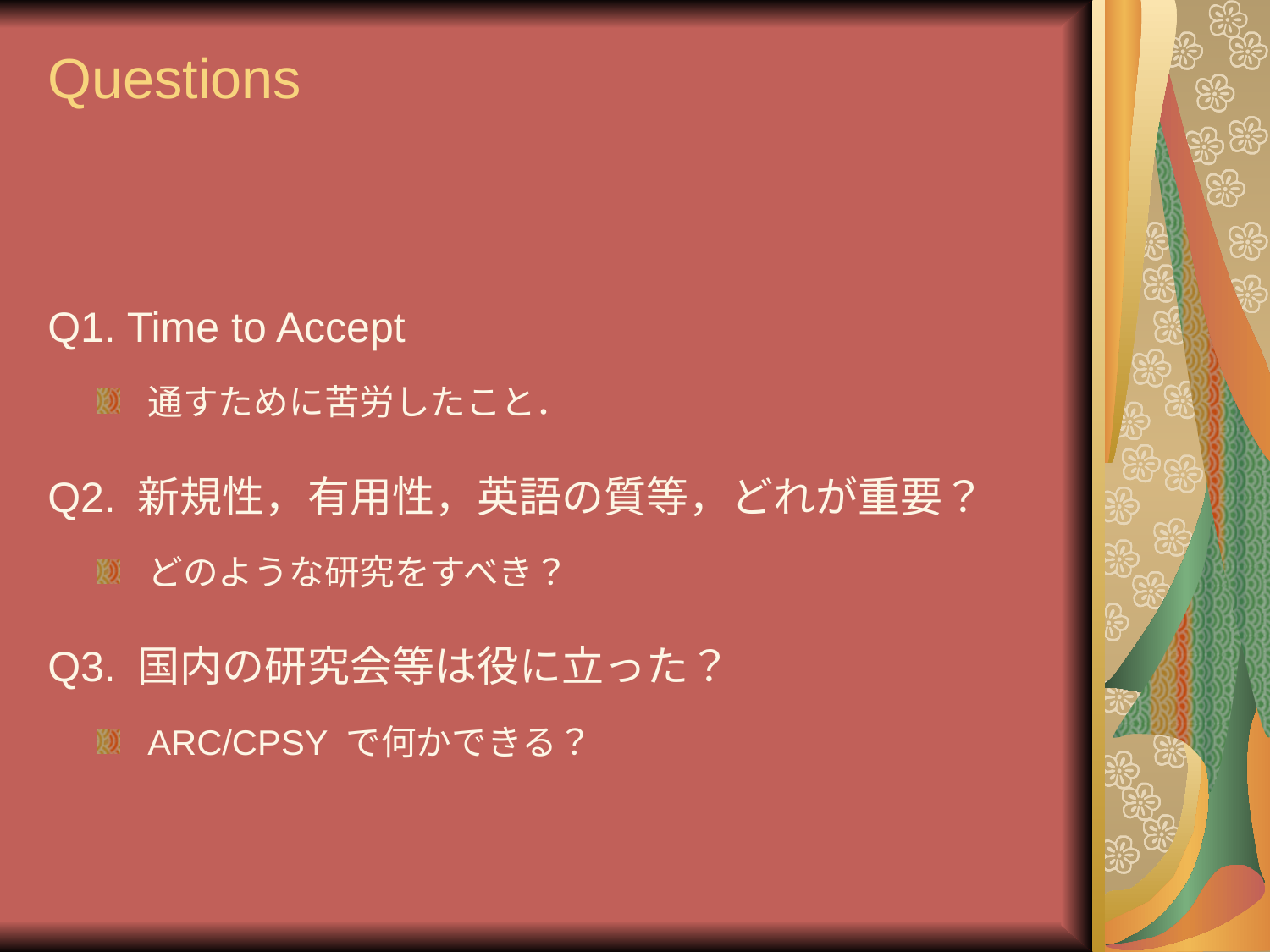

# Questions
Q1. Time to Accept
通すために苦労したこと．
Q2. 新規性，有用性，英語の質等，どれが重要？
どのような研究をすべき？
Q3. 国内の研究会等は役に立った？
ARC/CPSY で何かできる？